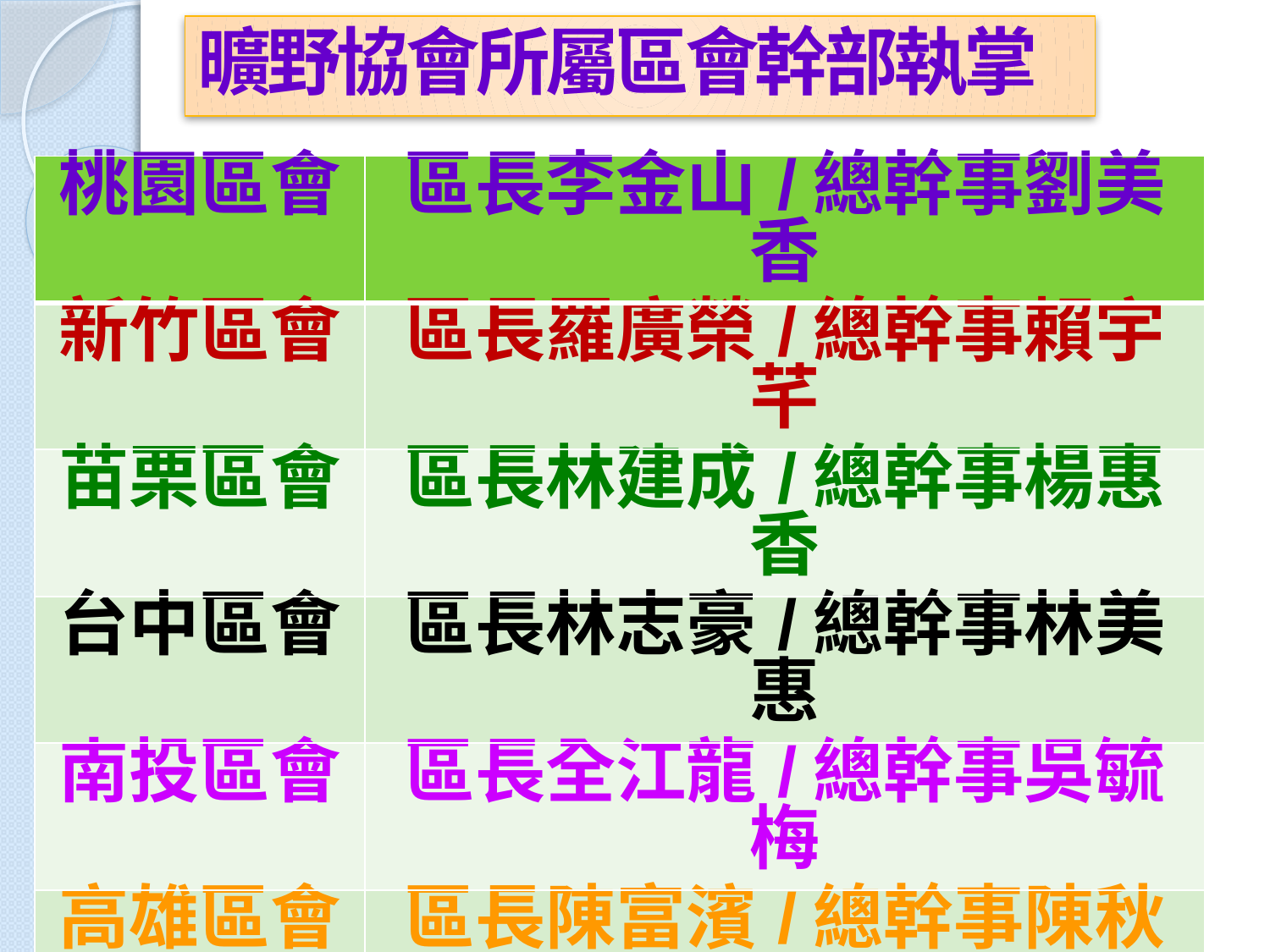

# 曠野協會所屬區會幹部執掌
| 桃園區會 | 區長李金山/總幹事劉美香 |
| --- | --- |
| 新竹區會 | 區長羅廣榮/總幹事賴宇芊 |
| 苗栗區會 | 區長林建成/總幹事楊惠香 |
| 台中區會 | 區長林志豪/總幹事林美惠 |
| 南投區會 | 區長全江龍/總幹事吳毓梅 |
| 高雄區會 | 區長陳富濱/總幹事陳秋霞 |
| 台東區會 | 區長潘光雄/總幹事顏秀花 |
| 宜蘭區會 | 區長陳彼得/總幹事張美瑤 |